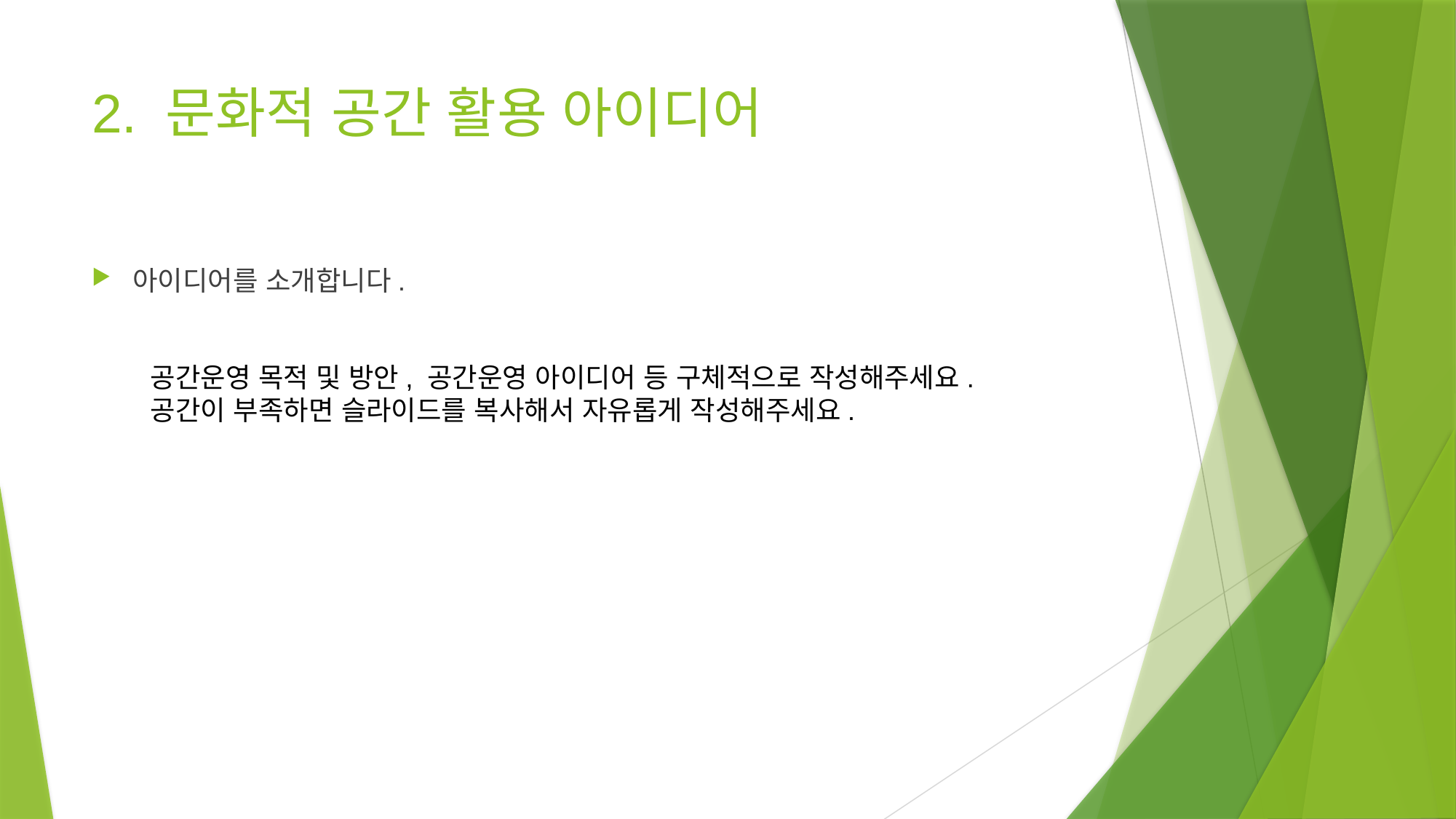

# 2. 문화적 공간 활용 아이디어
아이디어를 소개합니다.
공간운영 목적 및 방안, 공간운영 아이디어 등 구체적으로 작성해주세요.
공간이 부족하면 슬라이드를 복사해서 자유롭게 작성해주세요.